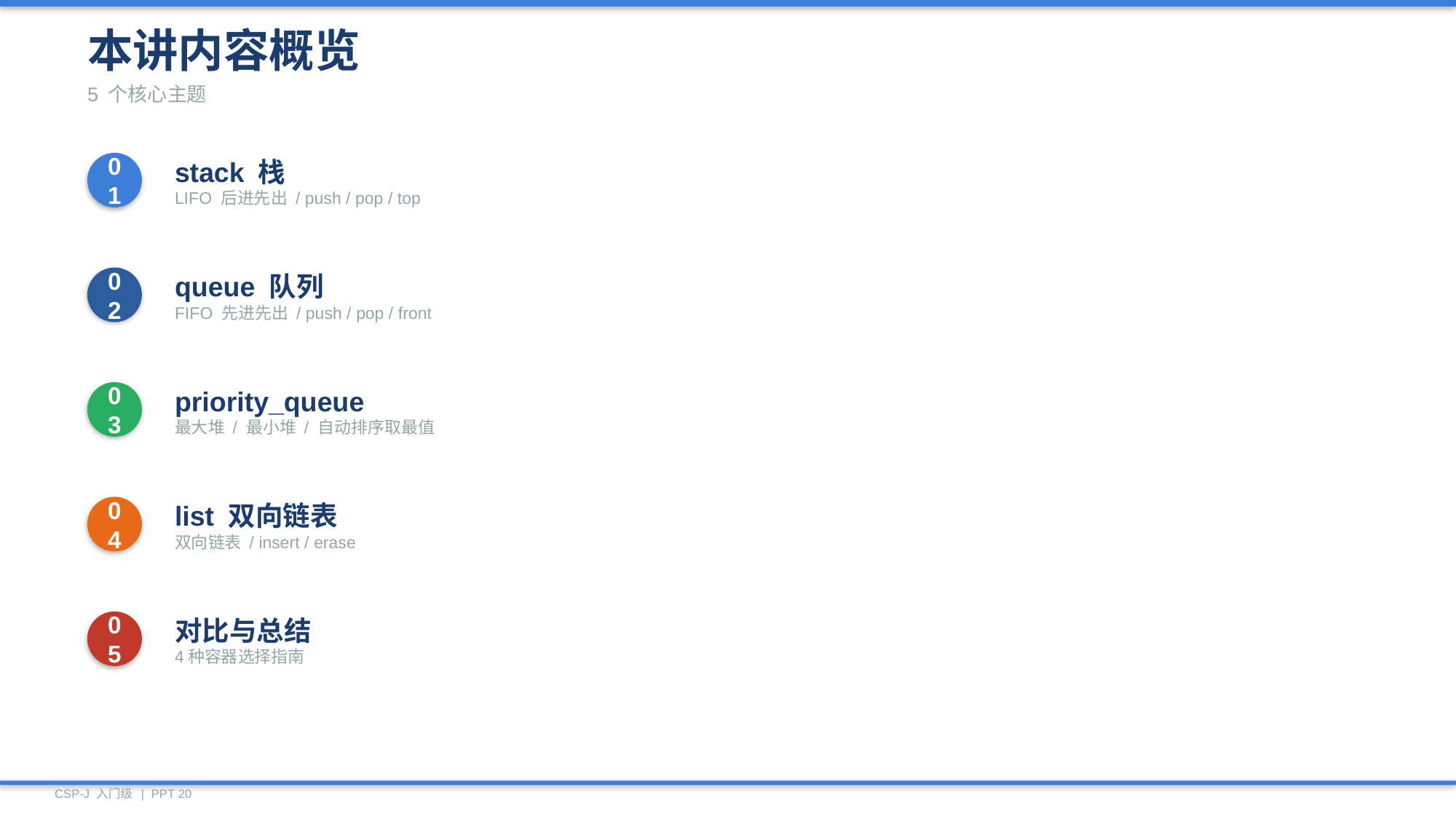

本讲内容概览
5 个核心主题
01
stack 栈
LIFO 后进先出 / push / pop / top
02
queue 队列
FIFO 先进先出 / push / pop / front
03
priority_queue
最大堆 / 最小堆 / 自动排序取最值
04
list 双向链表
双向链表 / insert / erase
05
对比与总结
4种容器选择指南

CSP-J 入门级  |  PPT 20